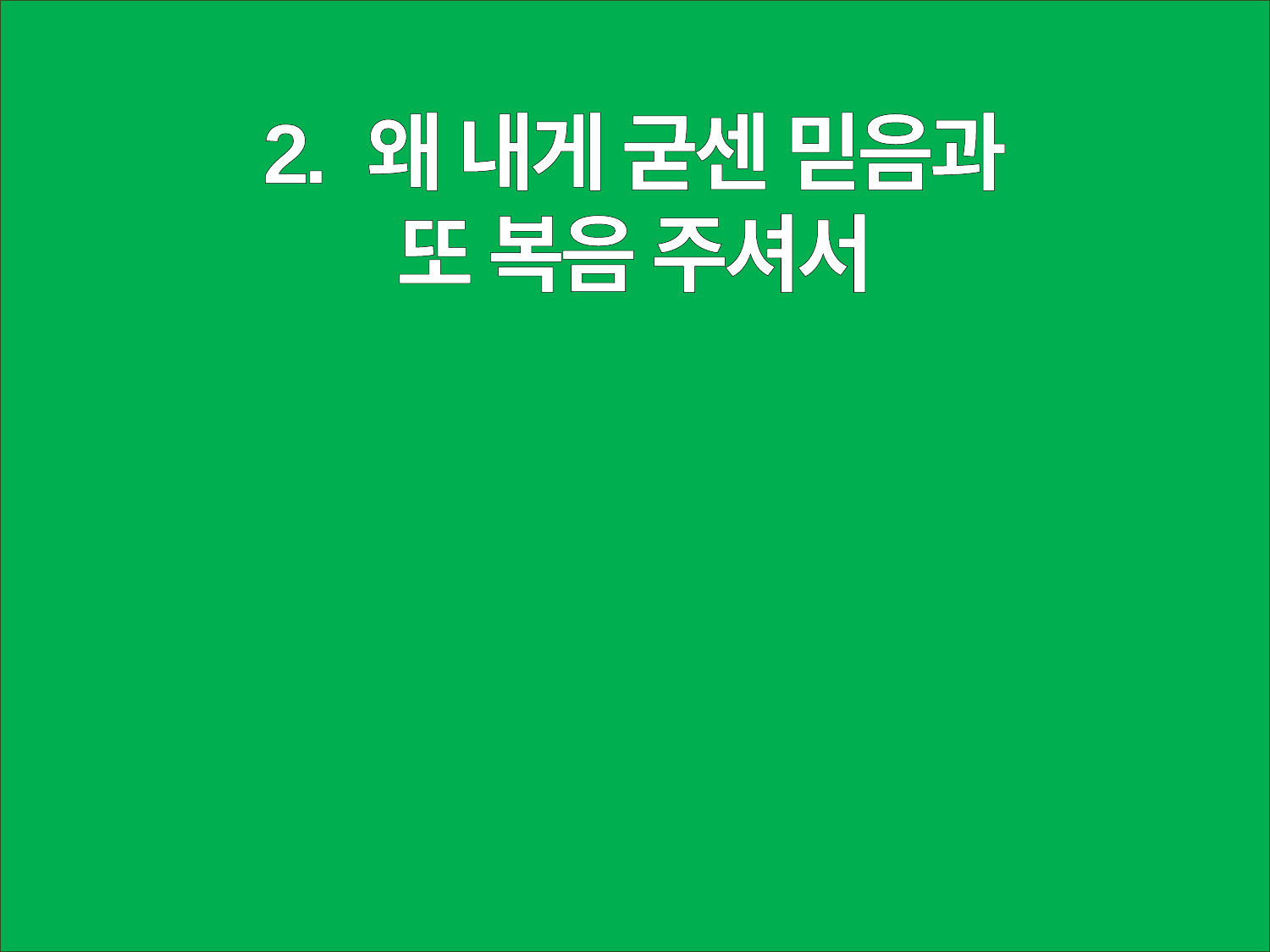

2. 왜 내게 굳센 믿음과
또 복음 주셔서